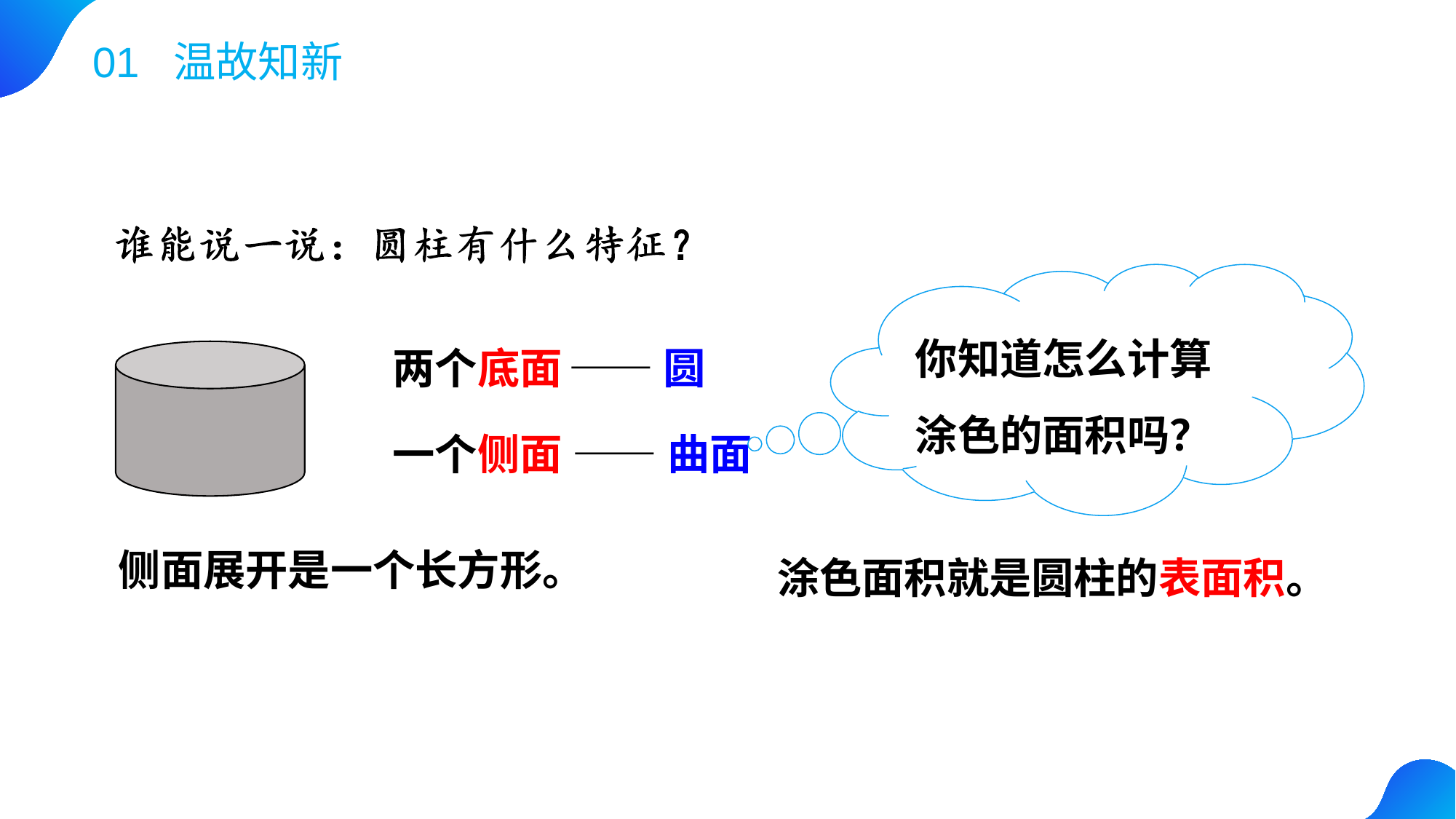

01  温故知新

你知道怎么计算涂色的面积吗？

两个底面
——圆
一个侧面
——曲面
涂色面积就是圆柱的表面积。
侧面展开是一个长方形。